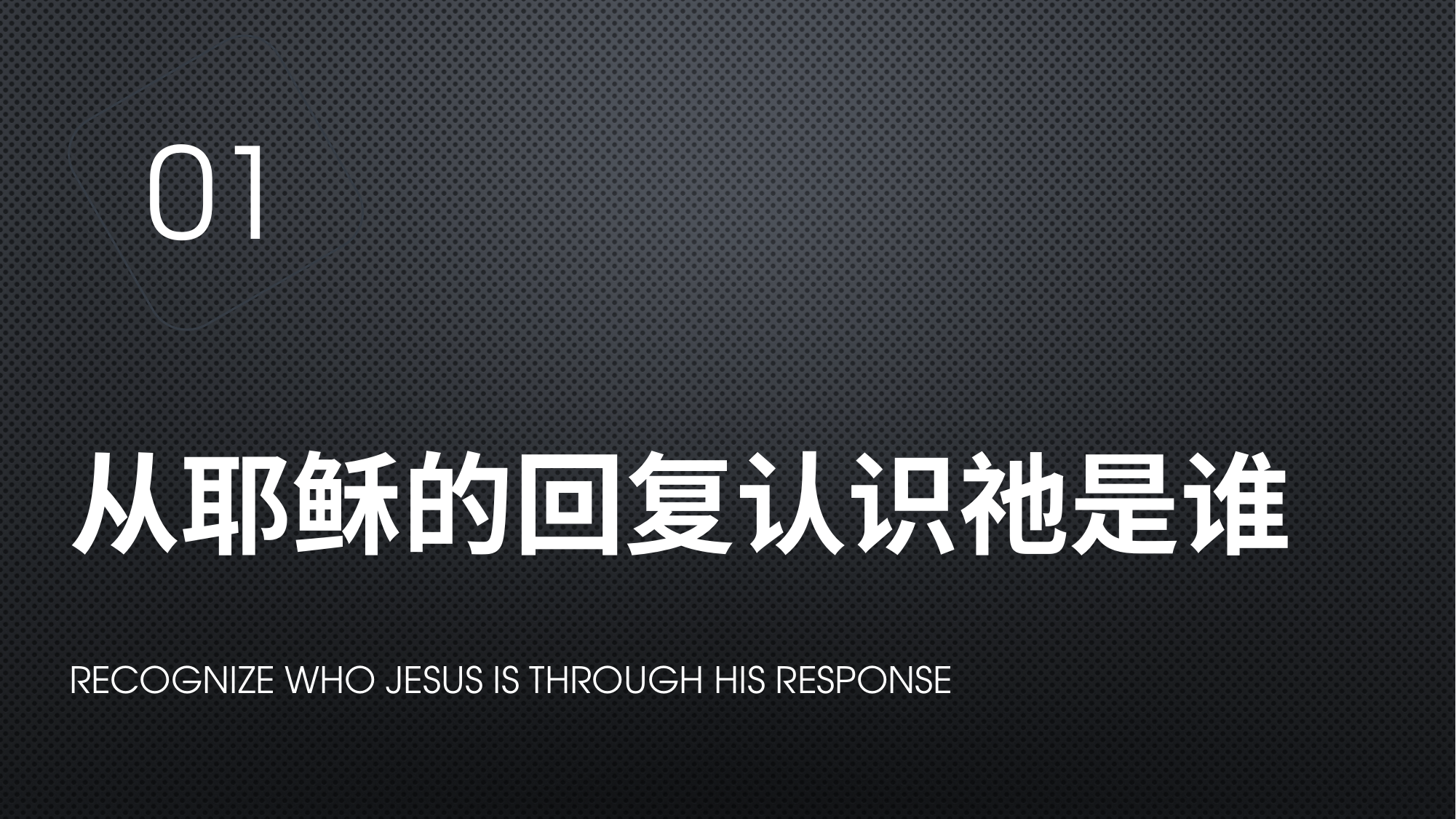

01
# 从耶稣的回复认识祂是谁
Recognize Who Jesus Is Through His Response